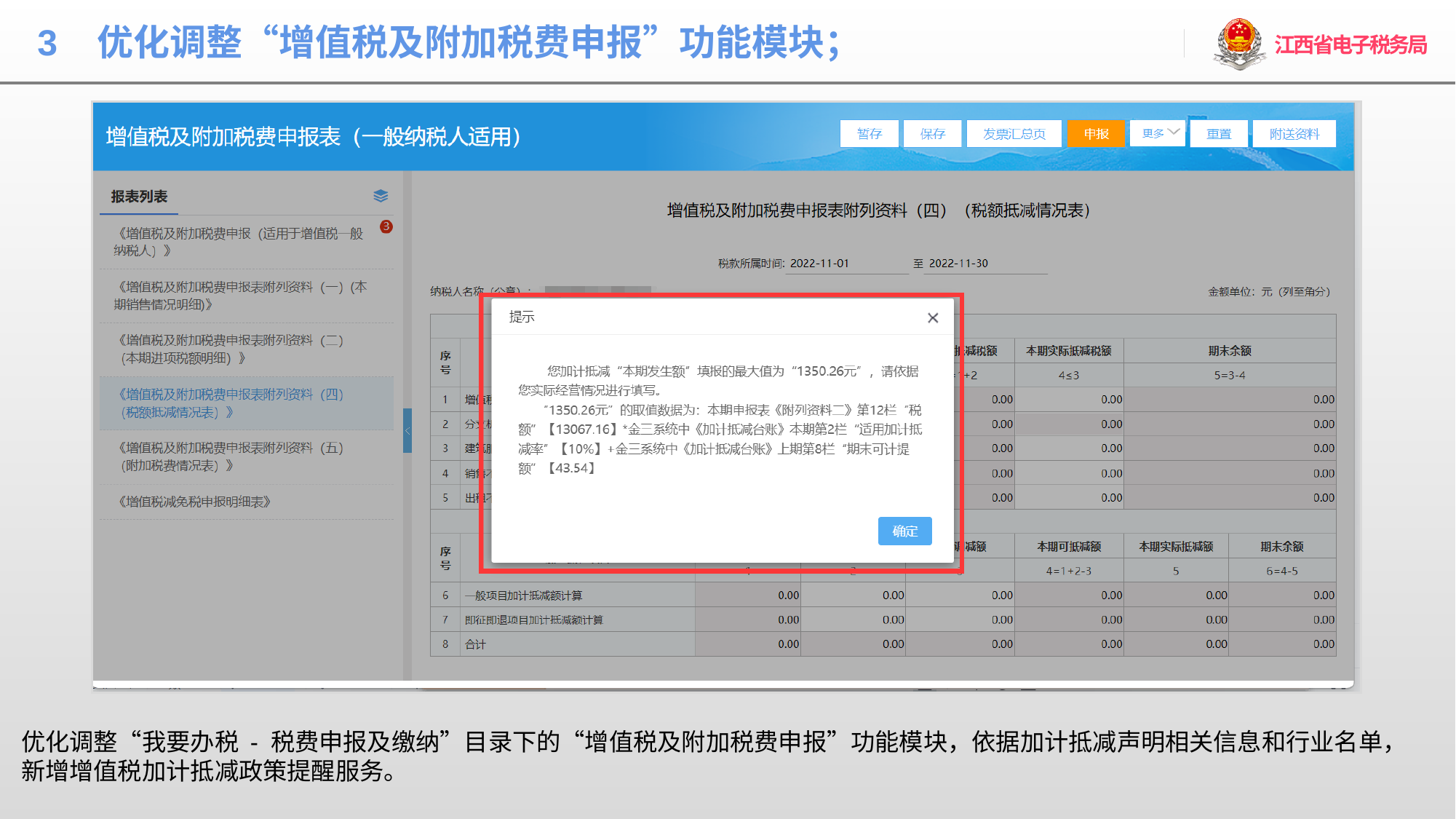

3   优化调整“增值税及附加税费申报”功能模块；

优化调整“我要办税 - 税费申报及缴纳”目录下的“增值税及附加税费申报”功能模块，依据加计抵减声明相关信息和行业名单，新增增值税加计抵减政策提醒服务。